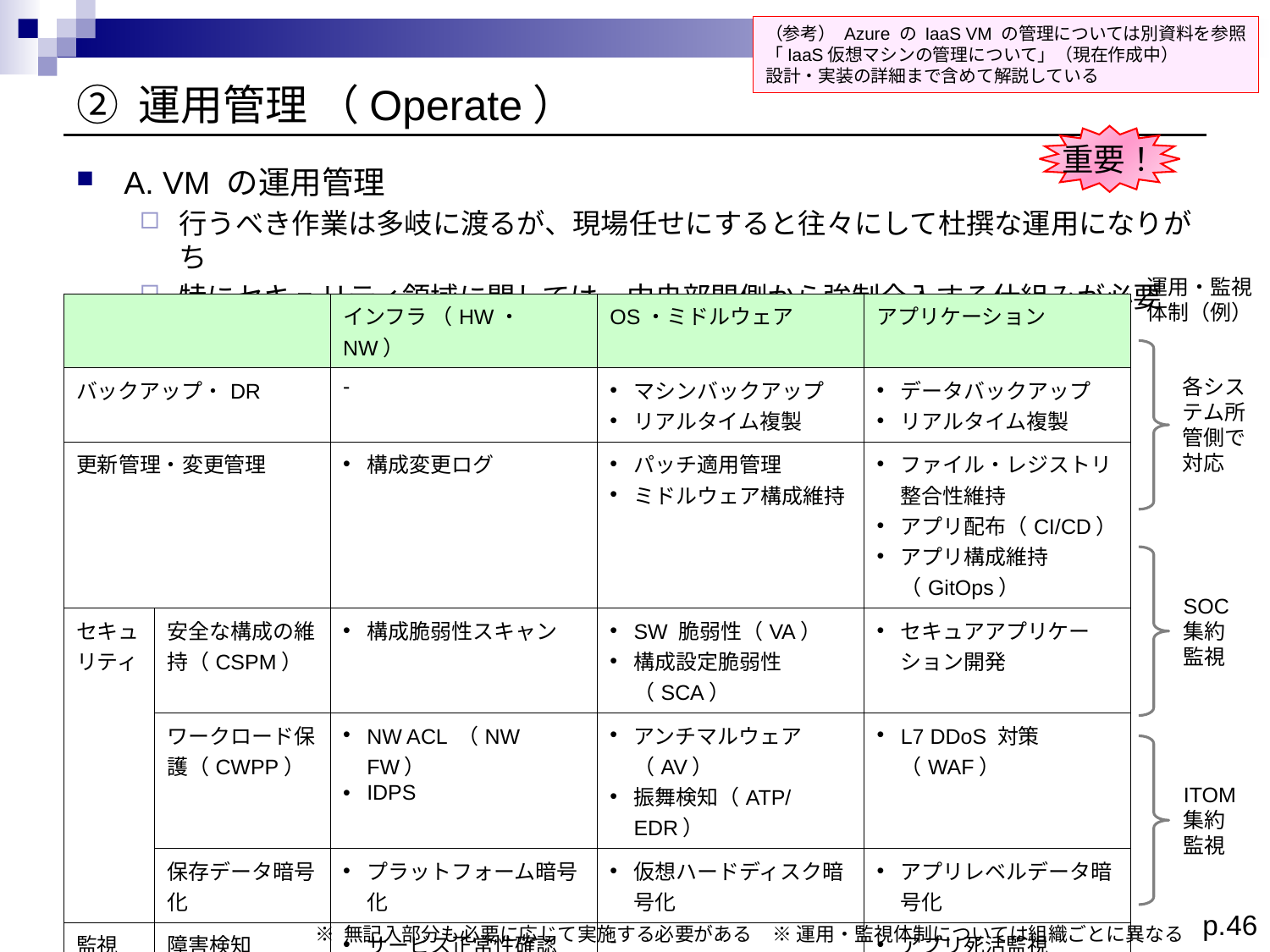

（参考） Azure の IaaS VM の管理については別資料を参照
「IaaS仮想マシンの管理について」（現在作成中）
設計・実装の詳細まで含めて解説している
# ② 運用管理 （Operate）
重要！
A. VM の運用管理
行うべき作業は多岐に渡るが、現場任せにすると往々にして杜撰な運用になりがち
特にセキュリティ領域に関しては、中央部門側から強制介入する仕組みが必要
運用・監視
体制（例）
|  |  | インフラ （HW・NW） | OS・ミドルウェア | アプリケーション |
| --- | --- | --- | --- | --- |
| バックアップ・DR |  | - | マシンバックアップ リアルタイム複製 | データバックアップ リアルタイム複製 |
| 更新管理・変更管理 |  | 構成変更ログ | パッチ適用管理 ミドルウェア構成維持 | ファイル・レジストリ整合性維持 アプリ配布（CI/CD） アプリ構成維持（GitOps） |
| セキュリティ | 安全な構成の維持（CSPM） | 構成脆弱性スキャン | SW 脆弱性（VA） 構成設定脆弱性（SCA） | セキュアアプリケーション開発 |
|  | ワークロード保護（CWPP） | NW ACL （NW FW） IDPS | アンチマルウェア（AV） 振舞検知（ATP/EDR） | L7 DDoS 対策（WAF） |
|  | 保存データ暗号化 | プラットフォーム暗号化 | 仮想ハードディスク暗号化 | アプリレベルデータ暗号化 |
| 監視 | 障害検知 | サービス正常性確認 | - | アプリ死活監視 |
|  | 性能・状態・予兆 | HW 起動診断 | OS ログ プロセス・通信情報 ミドルウェア・カスタムログ | アプリ性能・容量監視 アプリ利用状況監視 |
|  | 課金 | 課金・予算管理 | - | - |

各シス
テム所
管側で
対応

SOC
集約
監視

ITOM
集約
監視
※ 無記入部分も必要に応じて実施する必要がある　※ 運用・監視体制については組織ごとに異なる